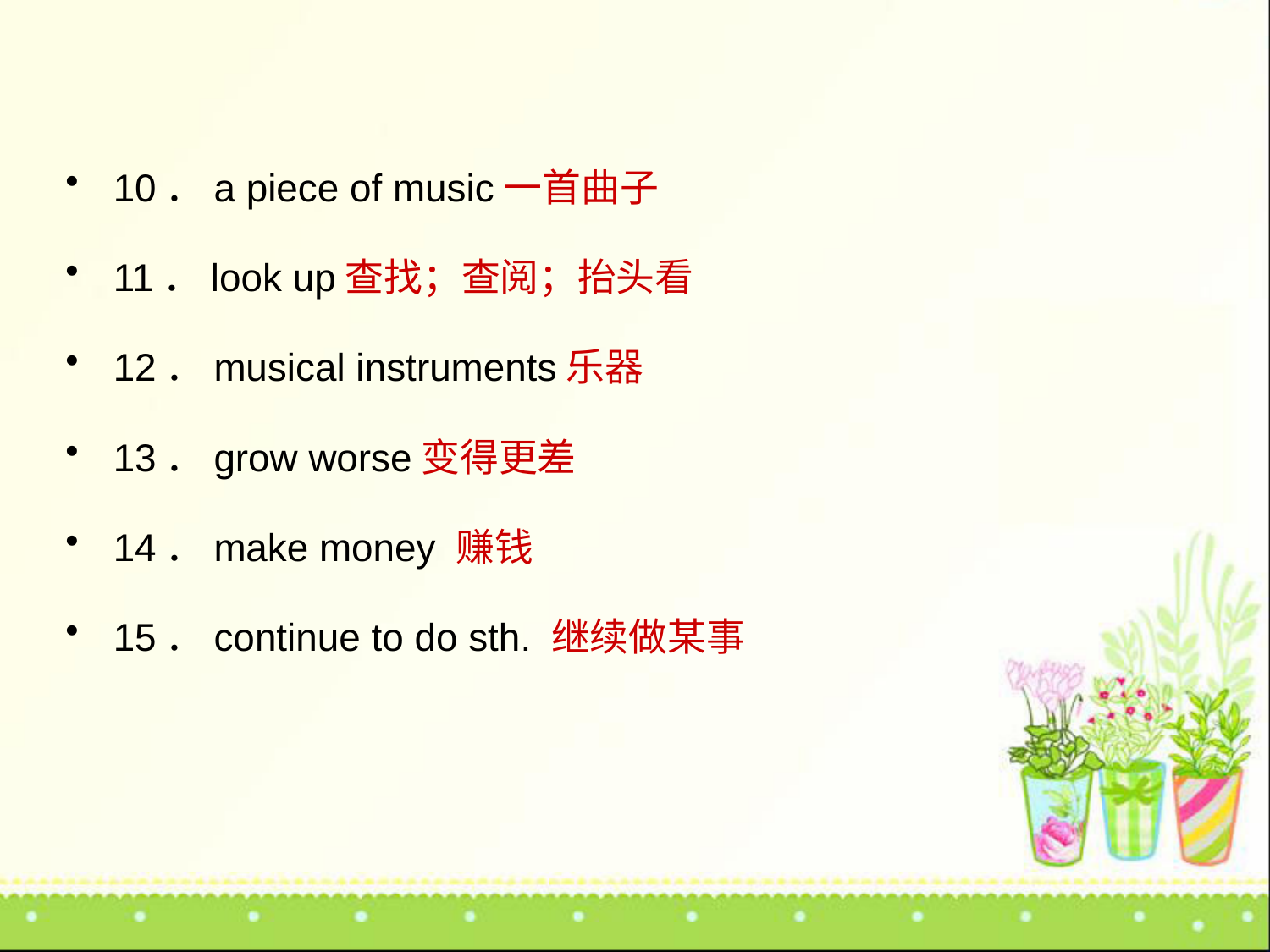

10．a piece of music一首曲子

11．look up查找；查阅；抬头看

12．musical instruments乐器

13．grow worse变得更差

14．make money 赚钱

15．continue to do sth. 继续做某事